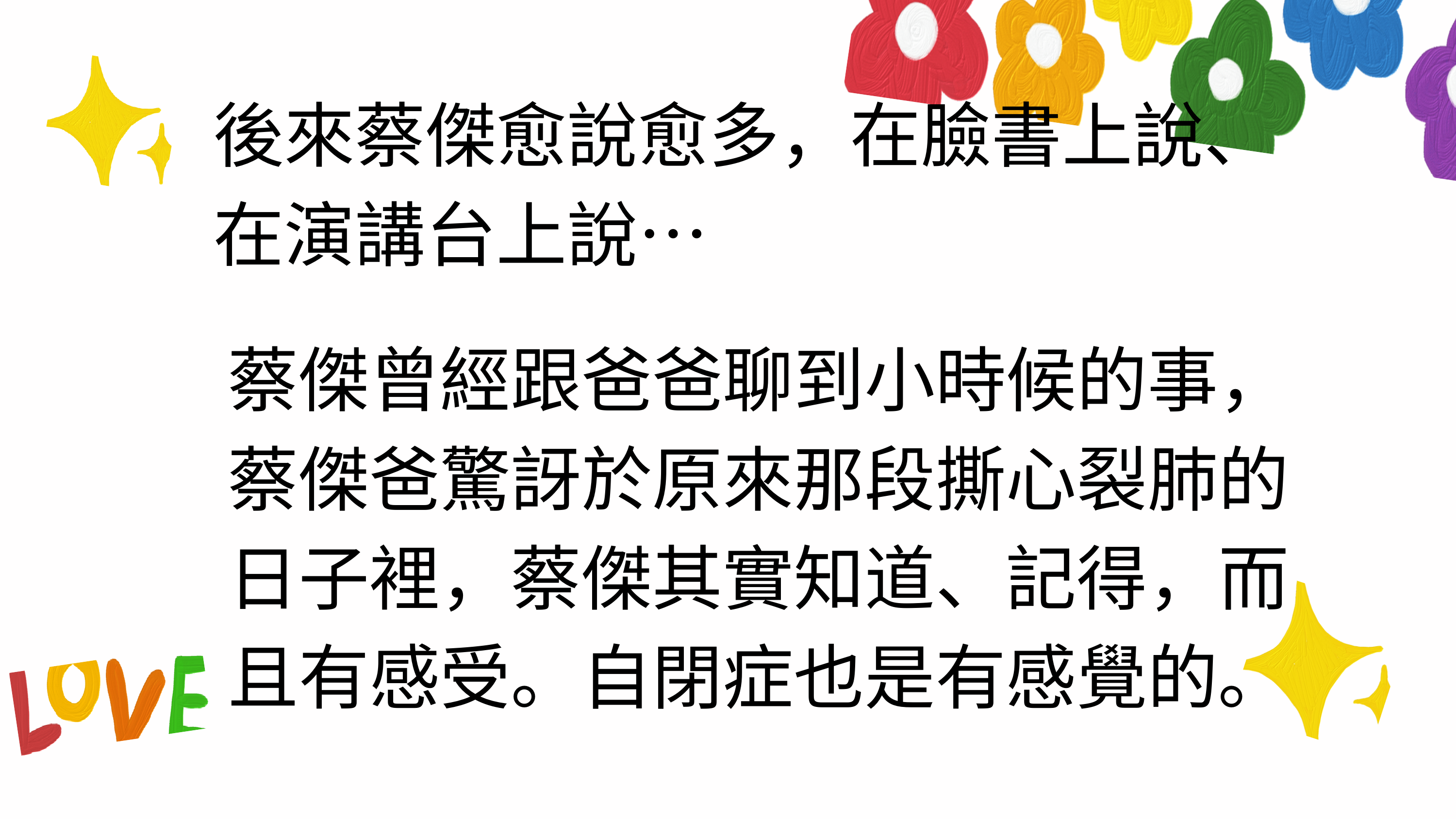

後來蔡傑愈說愈多，在臉書上說、在演講台上說…
蔡傑曾經跟爸爸聊到小時候的事，蔡傑爸驚訝於原來那段撕心裂肺的日子裡，蔡傑其實知道、記得，而且有感受。自閉症也是有感覺的。